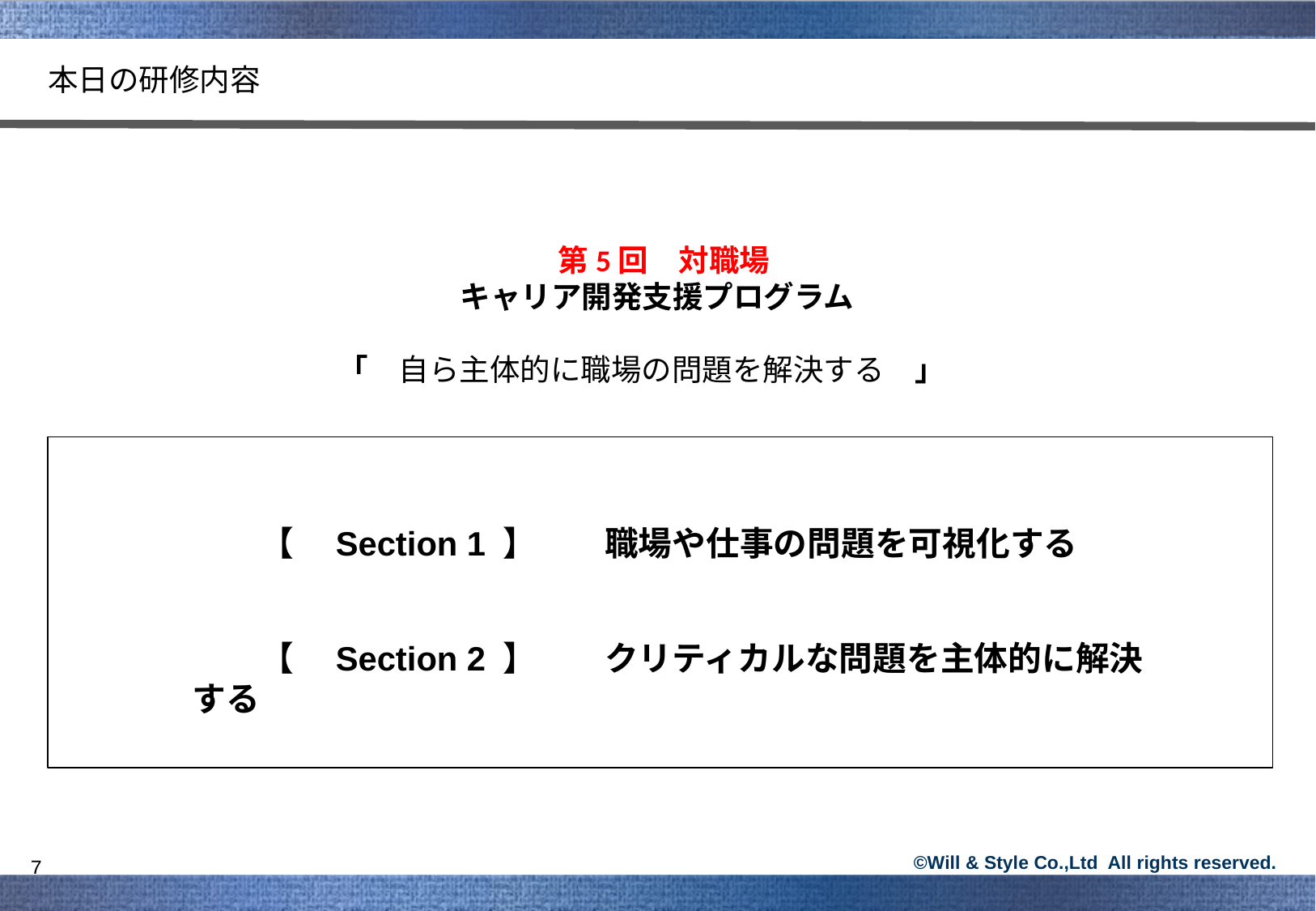

本日の研修内容
 第5回　対職場
キャリア開発支援プログラム

「　自ら主体的に職場の問題を解決する　」

　　【　Section 1 】　　職場や仕事の問題を可視化する
　　【　Section 2 】　　クリティカルな問題を主体的に解決する